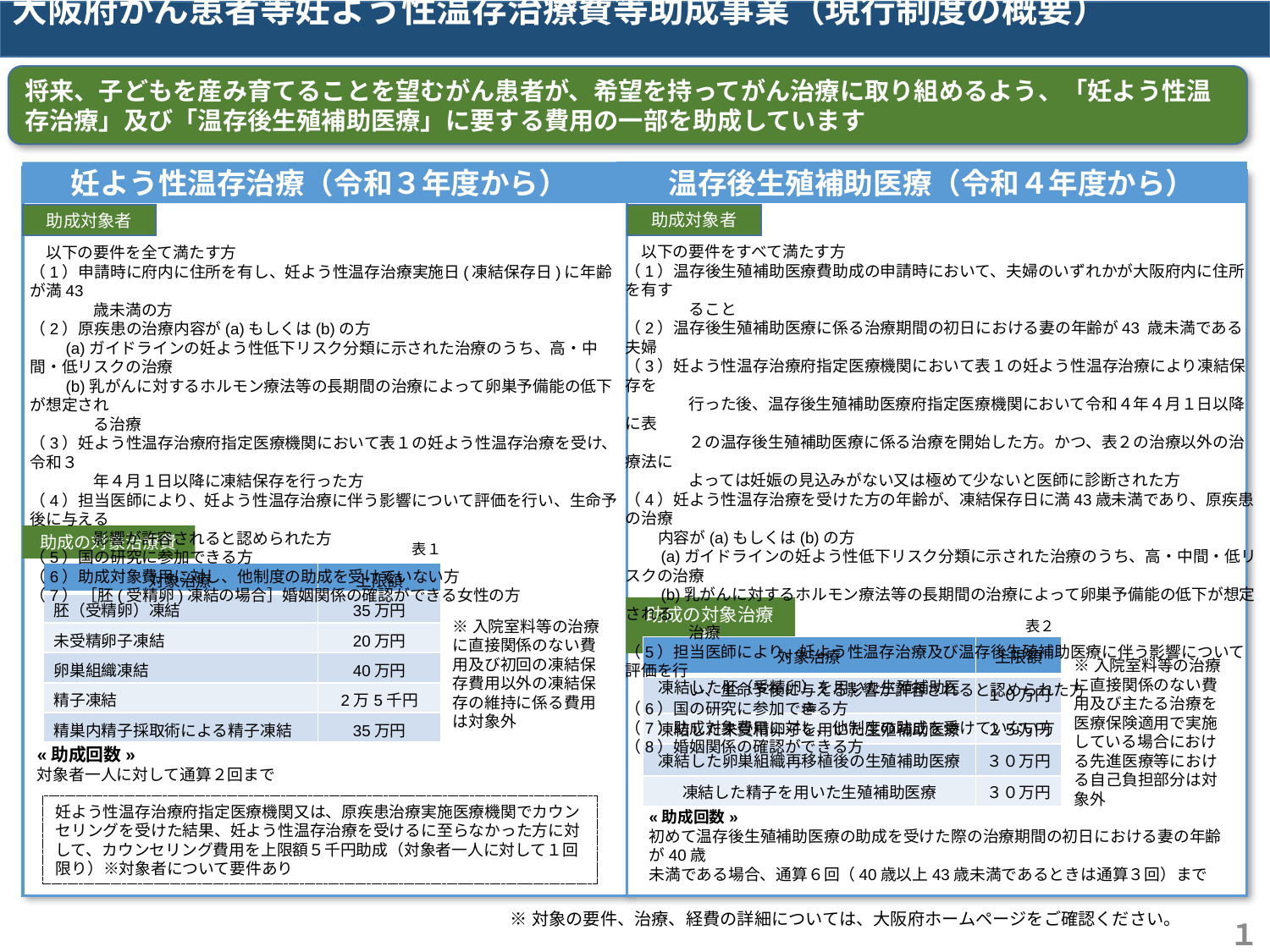

大阪府がん患者等妊よう性温存治療費等助成事業（現行制度の概要）
将来、子どもを産み育てることを望むがん患者が、希望を持ってがん治療に取り組めるよう、「妊よう性温存治療」及び「温存後生殖補助医療」に要する費用の一部を助成しています
温存後生殖補助医療（令和４年度から）
妊よう性温存治療（令和３年度から）

助成対象者
助成対象者
　以下の要件をすべて満たす方
（1）温存後生殖補助医療費助成の申請時において、夫婦のいずれかが大阪府内に住所を有す
　　　　ること
（2）温存後生殖補助医療に係る治療期間の初日における妻の年齢が43 歳未満である夫婦
（3）妊よう性温存治療府指定医療機関において表１の妊よう性温存治療により凍結保存を
　　　　行った後、温存後生殖補助医療府指定医療機関において令和４年４月１日以降に表
　　　　２の温存後生殖補助医療に係る治療を開始した方。かつ、表２の治療以外の治療法に
　　　　よっては妊娠の見込みがない又は極めて少ないと医師に診断された方
（4）妊よう性温存治療を受けた方の年齢が、凍結保存日に満43歳未満であり、原疾患の治療
        内容が(a)もしくは(b)の方
　　(a)ガイドラインの妊よう性低下リスク分類に示された治療のうち、高・中間・低リスクの治療　　　
　　(b)乳がんに対するホルモン療法等の長期間の治療によって卵巣予備能の低下が想定される
　　　　治療
（5）担当医師により、妊よう性温存治療及び温存後生殖補助医療に伴う影響について評価を行
　　　　い、生命予後に与える影響が許容されると認められた方
（6）国の研究に参加できる方
（7）助成対象費用に対し、他制度の助成を受けていない方
（8）婚姻関係の確認ができる方
　以下の要件を全て満たす方
（1）申請時に府内に住所を有し、妊よう性温存治療実施日(凍結保存日)に年齢が満43
　　　　歳未満の方
（2）原疾患の治療内容が(a)もしくは(b)の方
　　(a)ガイドラインの妊よう性低下リスク分類に示された治療のうち、高・中間・低リスクの治療
　　(b)乳がんに対するホルモン療法等の長期間の治療によって卵巣予備能の低下が想定され
　　　　る治療
（3）妊よう性温存治療府指定医療機関において表１の妊よう性温存治療を受け、令和３
　　　　年４月１日以降に凍結保存を行った方
（4）担当医師により、妊よう性温存治療に伴う影響について評価を行い、生命予後に与える
　　　　影響が許容されると認められた方
（5）国の研究に参加できる方
（6）助成対象費用に対し、他制度の助成を受けていない方
（7） ［胚(受精卵)凍結の場合］婚姻関係の確認ができる女性の方
助成の対象治療費
表１
| 対象治療 | 上限額 |
| --- | --- |
| 胚（受精卵）凍結 | 35万円 |
| 未受精卵子凍結 | 20万円 |
| 卵巣組織凍結 | 40万円 |
| 精子凍結 | 2万5千円 |
| 精巣内精子採取術による精子凍結 | 35万円 |
助成の対象治療費
※入院室料等の治療に直接関係のない費用及び初回の凍結保存費用以外の凍結保存の維持に係る費用は対象外
表２
| 対象治療 | 上限額 |
| --- | --- |
| 凍結した胚（受精卵）を用いた生殖補助医療 | １０万円 |
| 凍結した未受精卵子を用いた生殖補助医療 | ２５万円 |
| 凍結した卵巣組織再移植後の生殖補助医療 | ３０万円 |
| 凍結した精子を用いた生殖補助医療 | ３０万円 |
※入院室料等の治療に直接関係のない費用及び主たる治療を医療保険適用で実施している場合における先進医療等における自己負担部分は対象外
«助成回数»
対象者一人に対して通算２回まで
妊よう性温存治療府指定医療機関又は、原疾患治療実施医療機関でカウンセリングを受けた結果、妊よう性温存治療を受けるに至らなかった方に対して、カウンセリング費用を上限額５千円助成（対象者一人に対して１回限り）※対象者について要件あり
«助成回数»
初めて温存後生殖補助医療の助成を受けた際の治療期間の初日における妻の年齢が40歳
未満である場合、通算６回（40歳以上43歳未満であるときは通算３回）まで
※対象の要件、治療、経費の詳細については、大阪府ホームページをご確認ください。
１